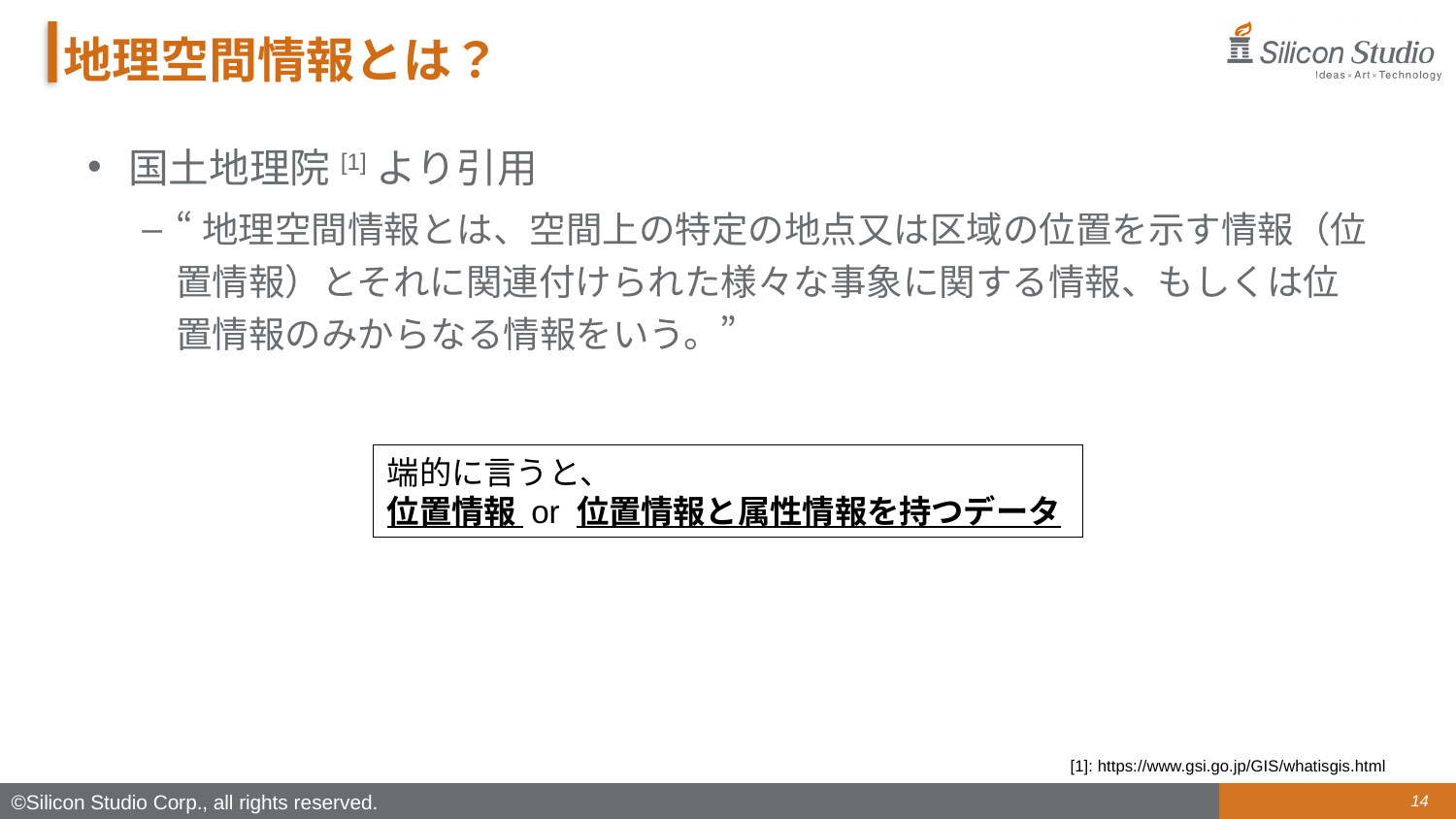

# 地理空間情報とは？
国土地理院[1]より引用
“地理空間情報とは、空間上の特定の地点又は区域の位置を示す情報（位置情報）とそれに関連付けられた様々な事象に関する情報、もしくは位置情報のみからなる情報をいう。”
端的に言うと、
位置情報 or 位置情報と属性情報を持つデータ
[1]: https://www.gsi.go.jp/GIS/whatisgis.html